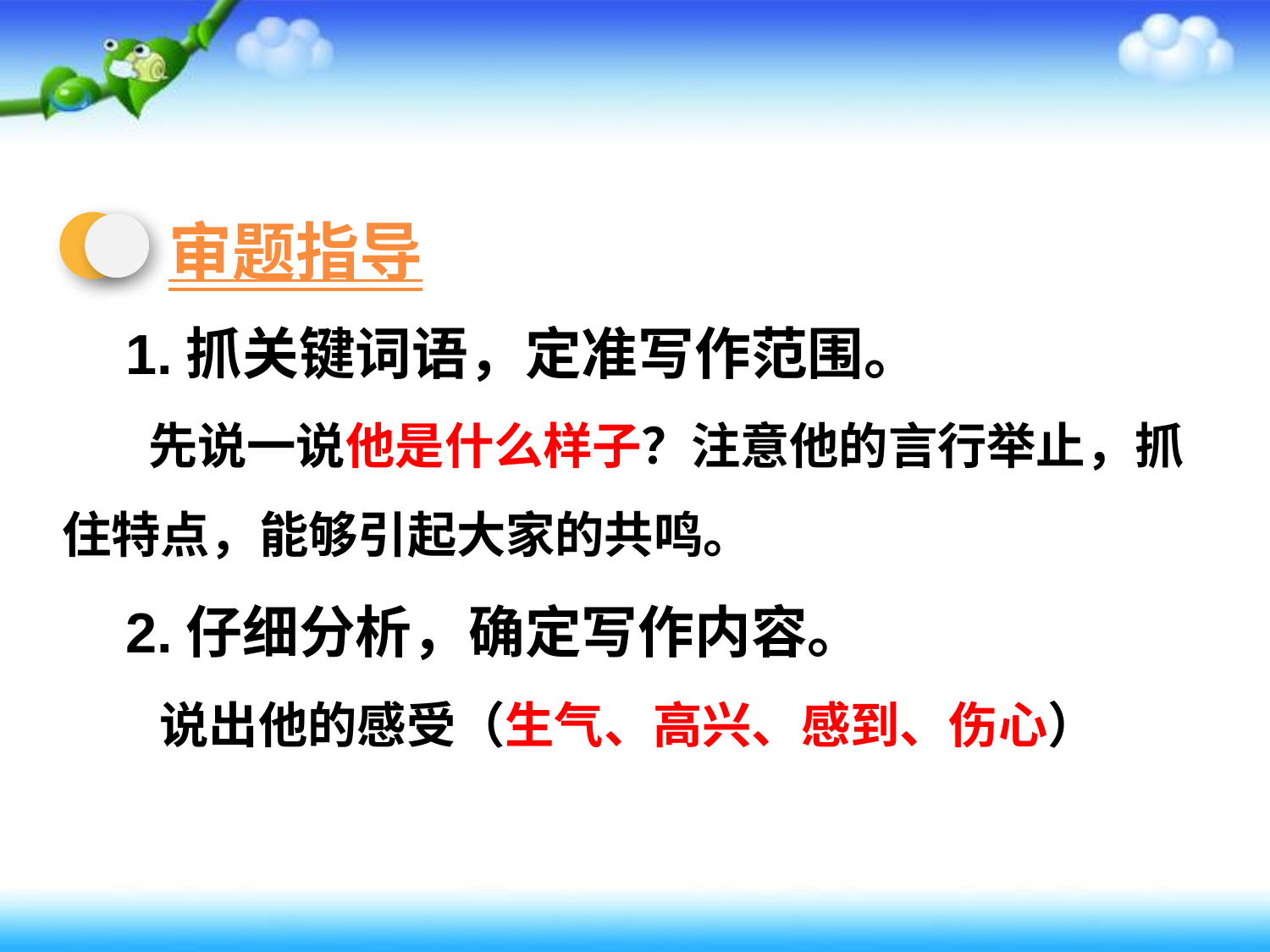

审题指导

1.抓关键词语，定准写作范围。
 先说一说他是什么样子？注意他的言行举止，抓住特点，能够引起大家的共鸣。
2.仔细分析，确定写作内容。
  说出他的感受（生气、高兴、感到、伤心）